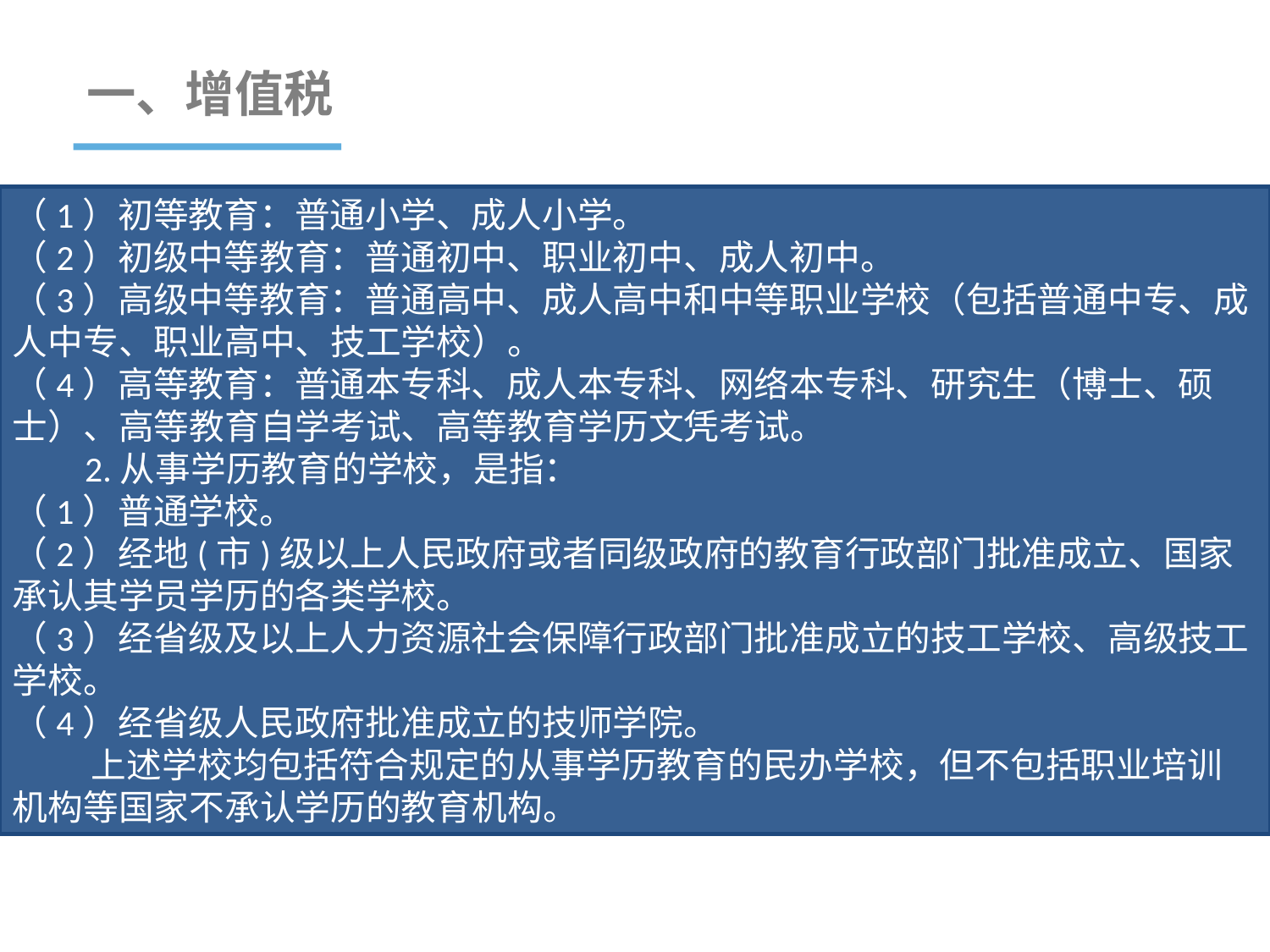

一、增值税
（1）初等教育：普通小学、成人小学。
（2）初级中等教育：普通初中、职业初中、成人初中。
（3）高级中等教育：普通高中、成人高中和中等职业学校（包括普通中专、成人中专、职业高中、技工学校）。
（4）高等教育：普通本专科、成人本专科、网络本专科、研究生（博士、硕士）、高等教育自学考试、高等教育学历文凭考试。
         2.从事学历教育的学校，是指：
（1）普通学校。
（2）经地(市)级以上人民政府或者同级政府的教育行政部门批准成立、国家承认其学员学历的各类学校。
（3）经省级及以上人力资源社会保障行政部门批准成立的技工学校、高级技工学校。
（4）经省级人民政府批准成立的技师学院。
         上述学校均包括符合规定的从事学历教育的民办学校，但不包括职业培训机构等国家不承认学历的教育机构。